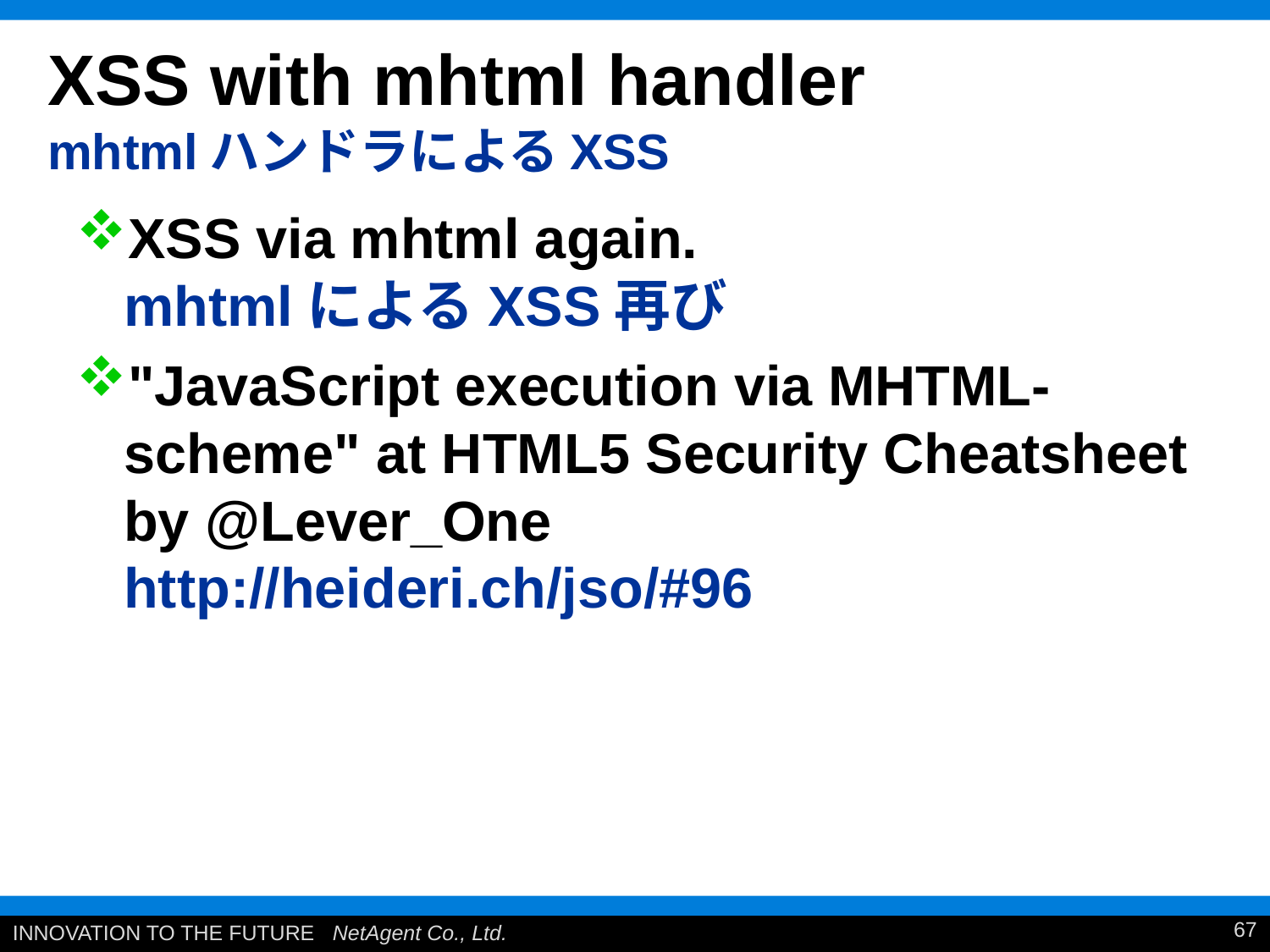

# XSS with mhtml handler mhtmlハンドラによるXSS
XSS via mhtml again.
mhtmlによるXSS再び
"JavaScript execution via MHTML-scheme" at HTML5 Security Cheatsheet by @Lever_One
http://heideri.ch/jso/#96

67